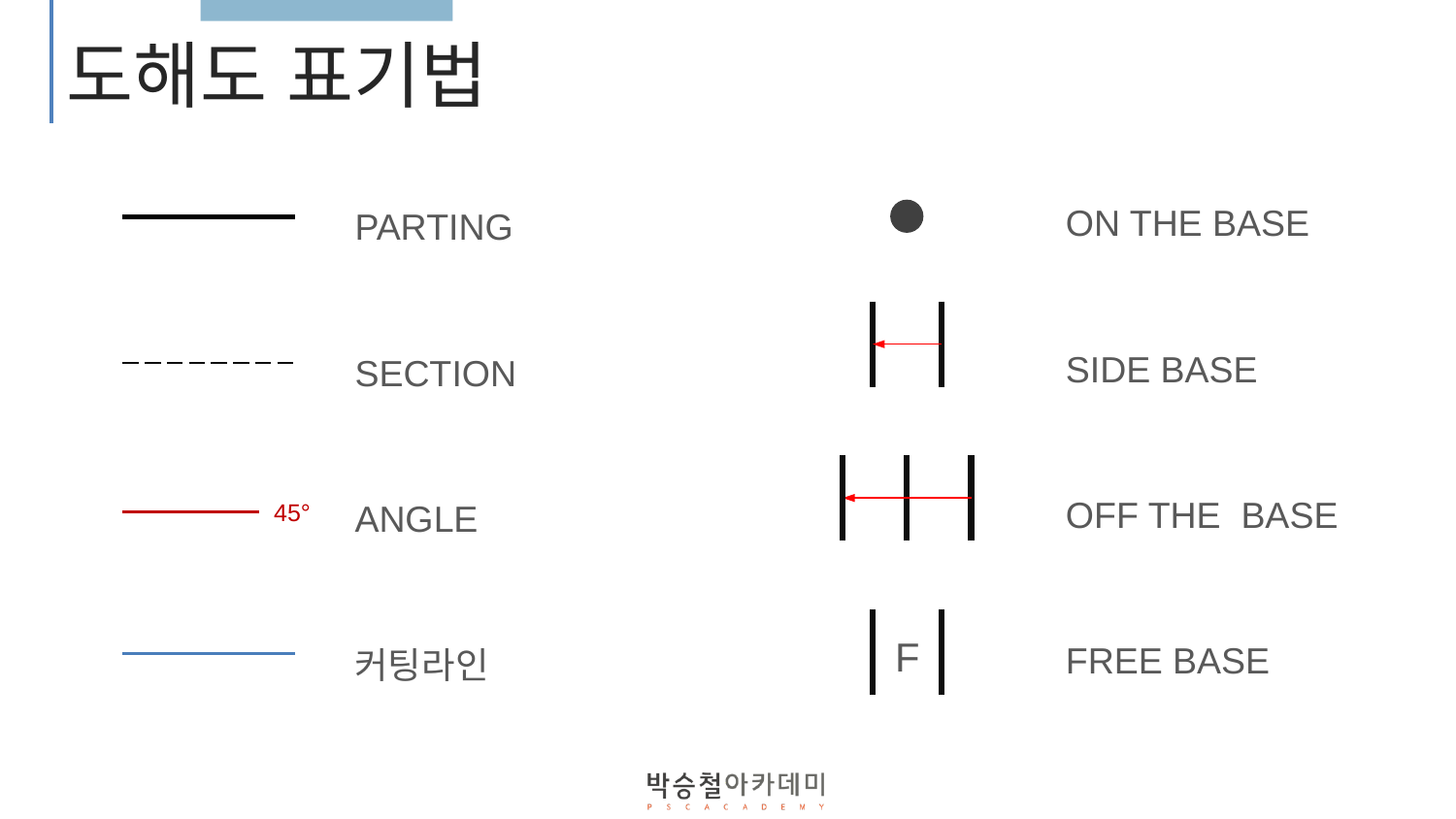

도해도 표기법
ON THE BASE
PARTING

SIDE BASE
SECTION
ANGLE
45°
F
FREE BASE
커팅라인
OFF THE  BASE